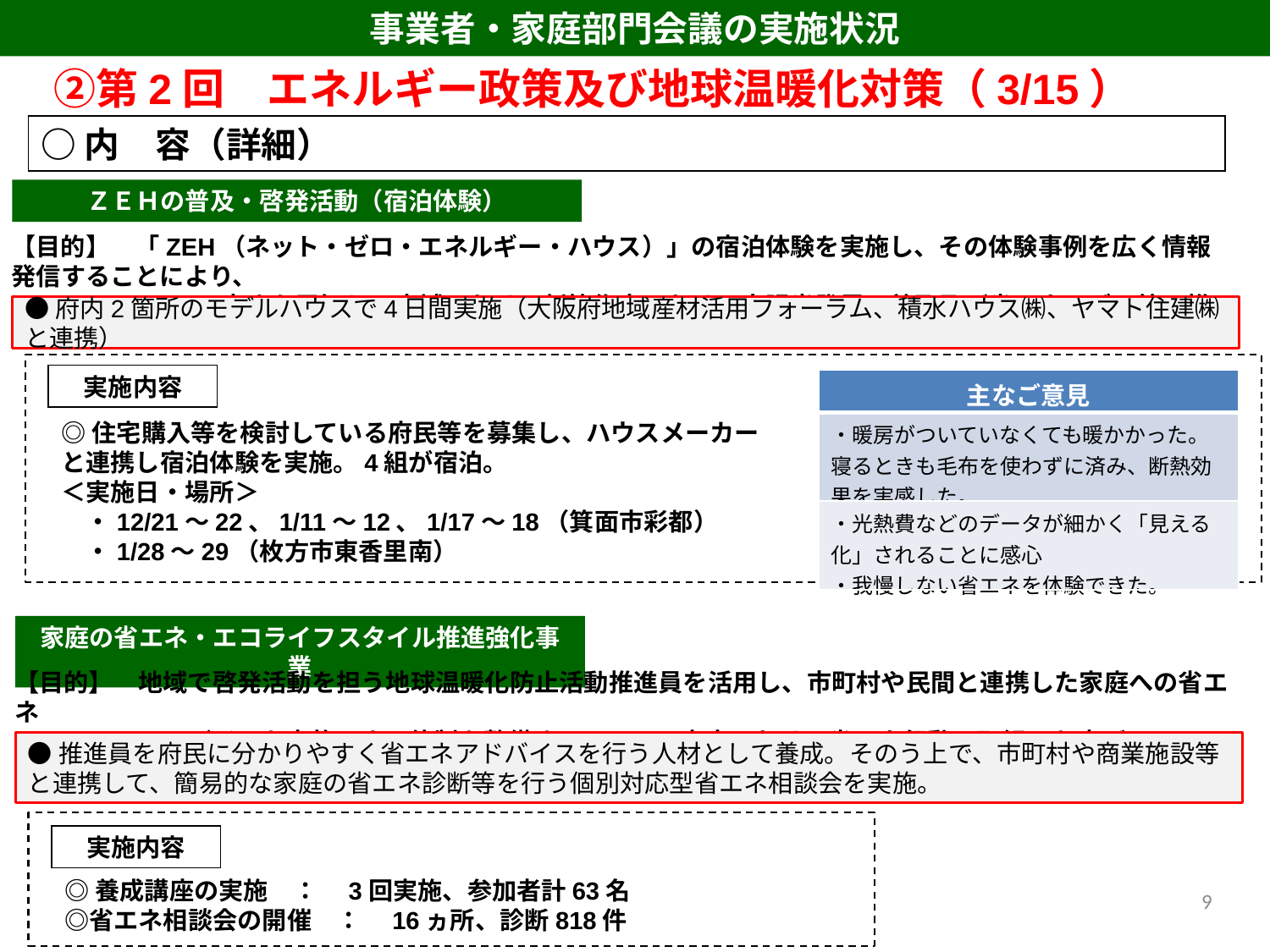

事業者・家庭部門会議の実施状況
　②第2回　エネルギー政策及び地球温暖化対策（3/15）
○内　容（詳細）
ＺＥＨの普及・啓発活動（宿泊体験）
【目的】　「ZEH（ネット・ゼロ・エネルギー・ハウス）」の宿泊体験を実施し、その体験事例を広く情報発信することにより、
　　　　　ZEHの良さを周知し、府域における新築住宅における太陽光発電の普及及び省エネルギー等の推進を図る。
●府内2箇所のモデルハウスで4日間実施（大阪府地域産材活用フォーラム、積水ハウス㈱、ヤマト住建㈱と連携）

実施内容
| 主なご意見 |
| --- |
| ・暖房がついていなくても暖かかった。寝るときも毛布を使わずに済み、断熱効果を実感した。 |
| ・光熱費などのデータが細かく「見える化」されることに感心 ・我慢しない省エネを体験できた。 |
◎住宅購入等を検討している府民等を募集し、ハウスメーカーと連携し宿泊体験を実施。4組が宿泊。
＜実施日・場所＞
　・12/21～22、1/11～12、1/17～18（箕面市彩都）
　・1/28～29（枚方市東香里南）
家庭の省エネ・エコライフスタイル推進強化事業
【目的】　地域で啓発活動を担う地球温暖化防止活動推進員を活用し、市町村や民間と連携した家庭への省エネ
　　　　　アドバイスを実施できる体制を整備することで、家庭における省エネ行動の取組みを広げる。
●推進員を府民に分かりやすく省エネアドバイスを行う人材として養成。そのう上で、市町村や商業施設等と連携して、簡易的な家庭の省エネ診断等を行う個別対応型省エネ相談会を実施。

実施内容
◎養成講座の実施　：　3回実施、参加者計63名
◎省エネ相談会の開催　：　16ヵ所、診断818件
9